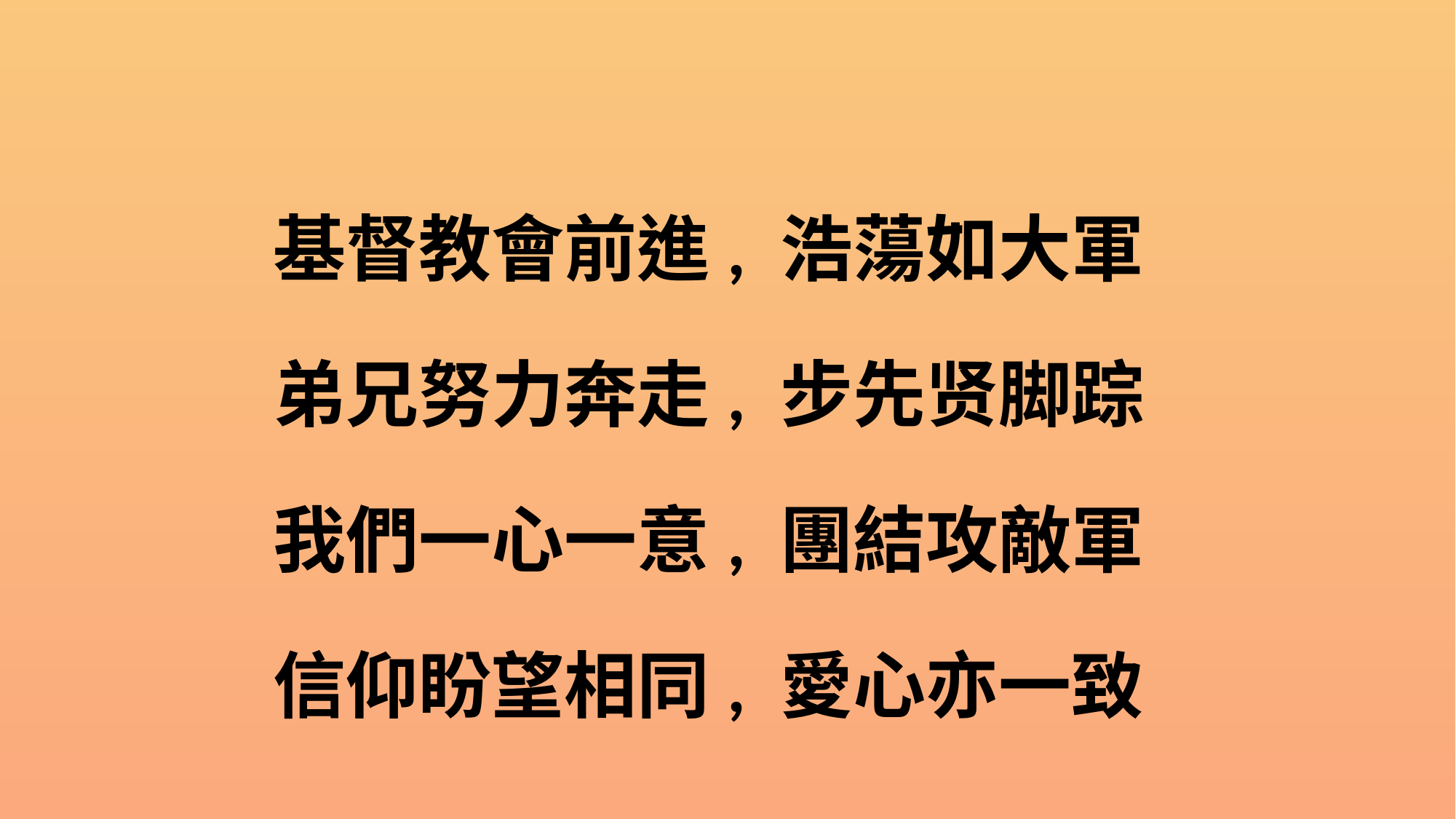

基督教會前進, 浩蕩如大軍
弟兄努力奔走, 步先贤脚踪
我們一心一意, 團結攻敵軍
信仰盼望相同, 愛心亦一致